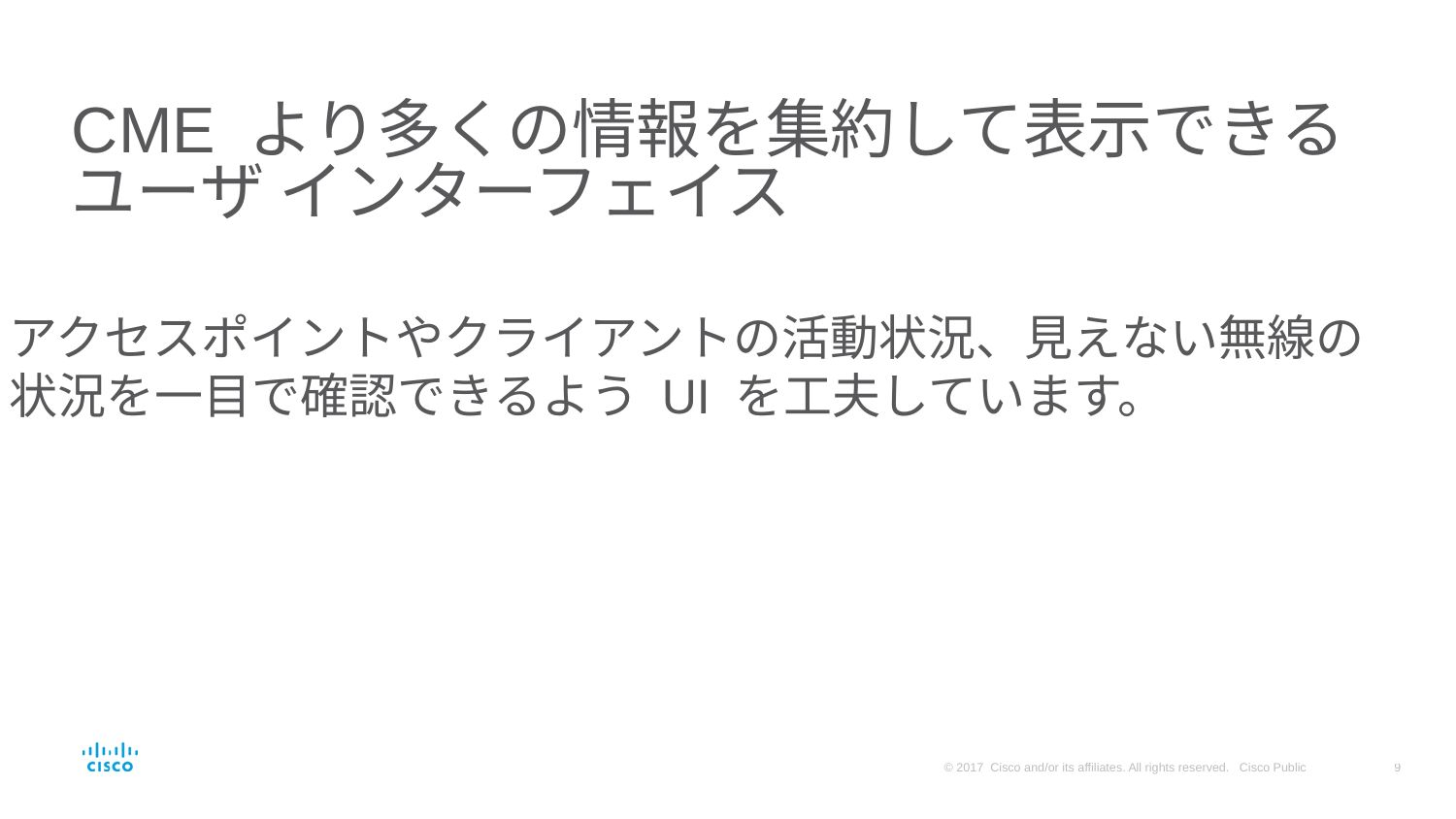

# CME より多くの情報を集約して表示できる ユーザ インターフェイス
アクセスポイントやクライアントの活動状況、見えない無線の
状況を一目で確認できるよう UI を工夫しています。